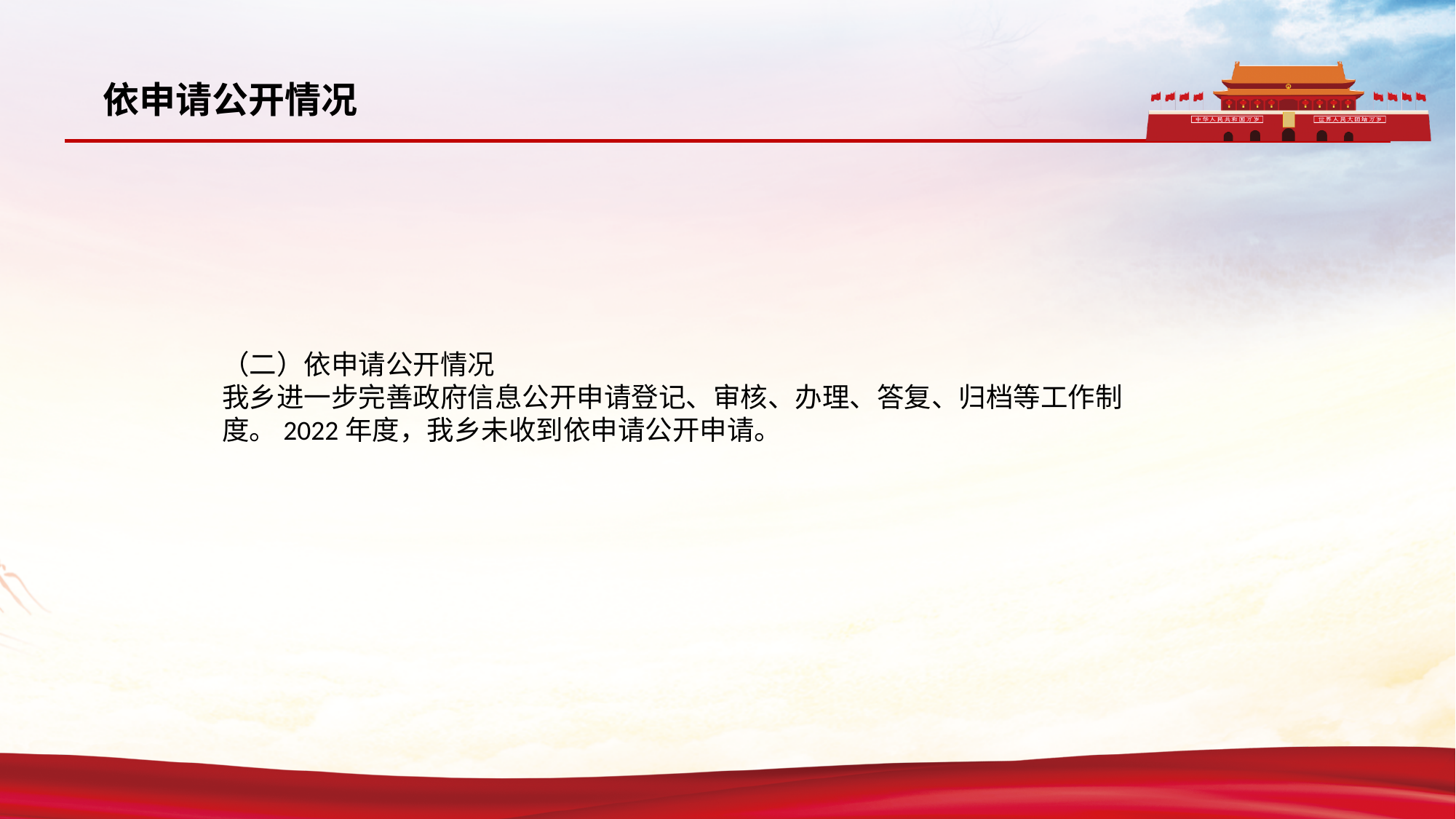

依申请公开情况
（二）依申请公开情况
我乡进一步完善政府信息公开申请登记、审核、办理、答复、归档等工作制度。2022年度，我乡未收到依申请公开申请。